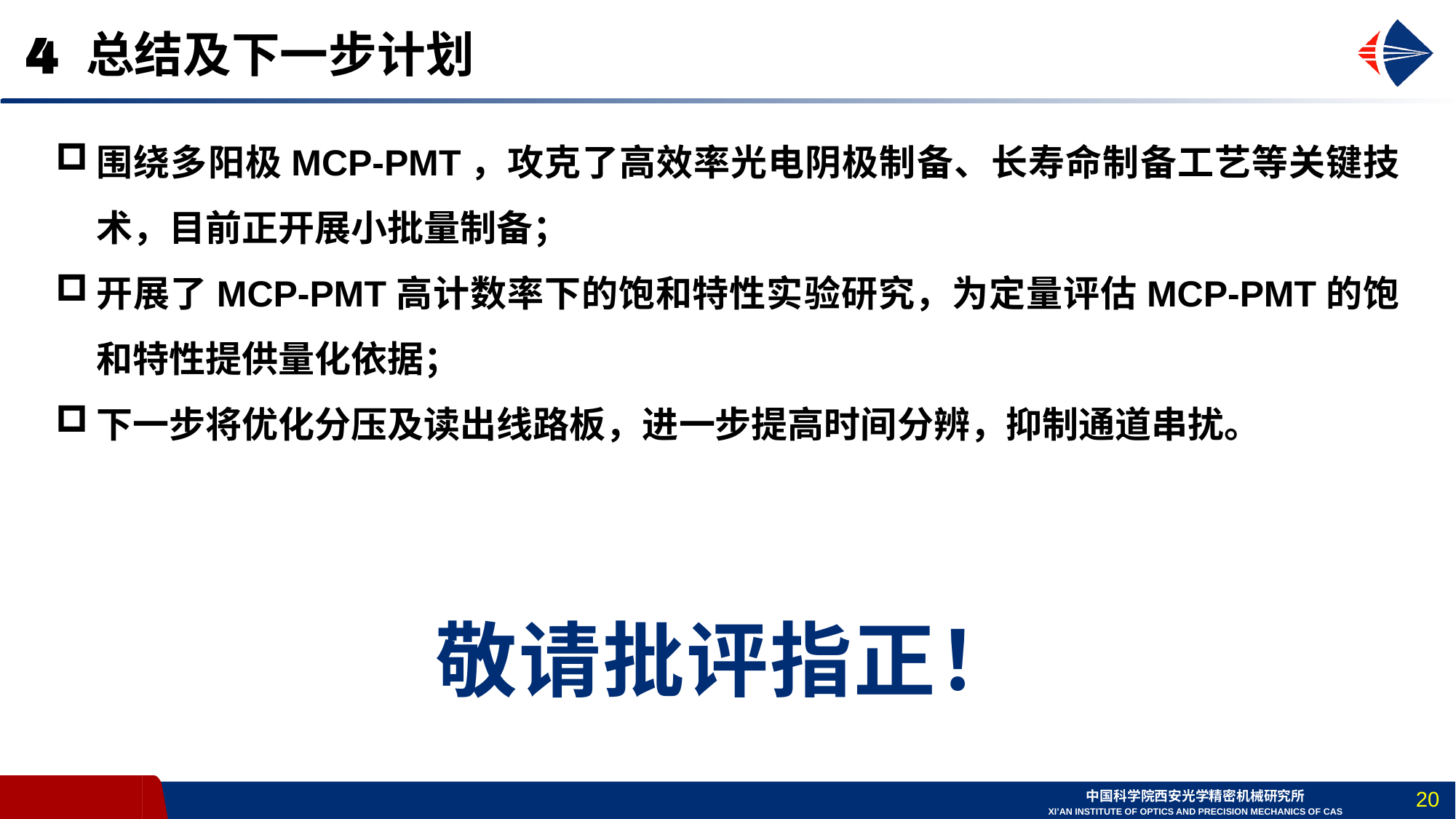

# 4 总结及下一步计划
围绕多阳极MCP-PMT，攻克了高效率光电阴极制备、长寿命制备工艺等关键技术，目前正开展小批量制备；
开展了MCP-PMT高计数率下的饱和特性实验研究，为定量评估MCP-PMT的饱和特性提供量化依据；
下一步将优化分压及读出线路板，进一步提高时间分辨，抑制通道串扰。
敬请批评指正！
20